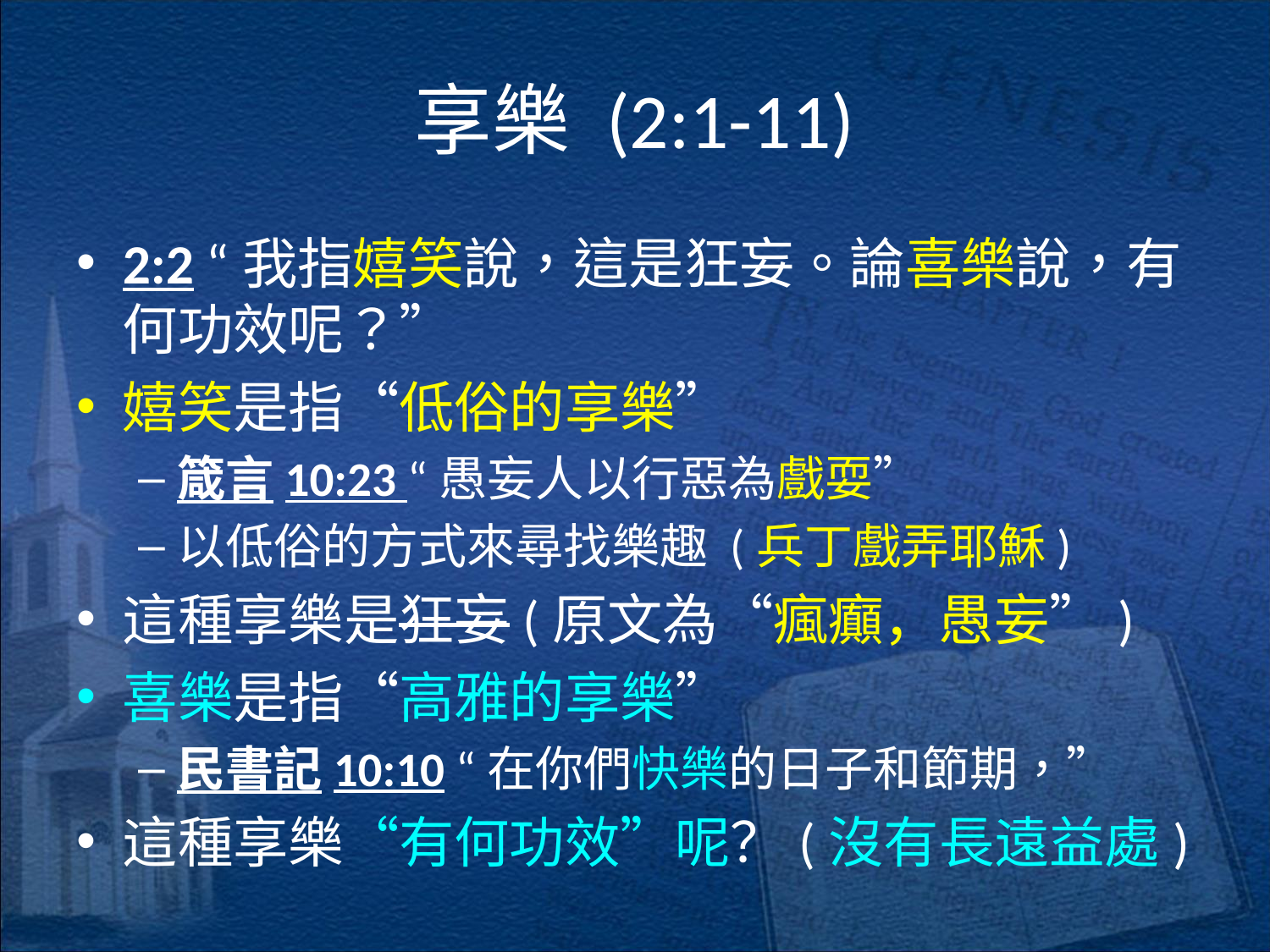

# 享樂 (2:1-11)
2:2 “我指嬉笑說，這是狂妄。論喜樂說，有何功效呢？”
嬉笑是指“低俗的享樂”
箴言10:23 “愚妄人以行惡為戲耍”
以低俗的方式來尋找樂趣 (兵丁戲弄耶穌)
這種享樂是狂妄(原文為“瘋癲，愚妄”)
喜樂是指“高雅的享樂”
民書記10:10 “在你們快樂的日子和節期，”
這種享樂“有何功效”呢？(沒有長遠益處)